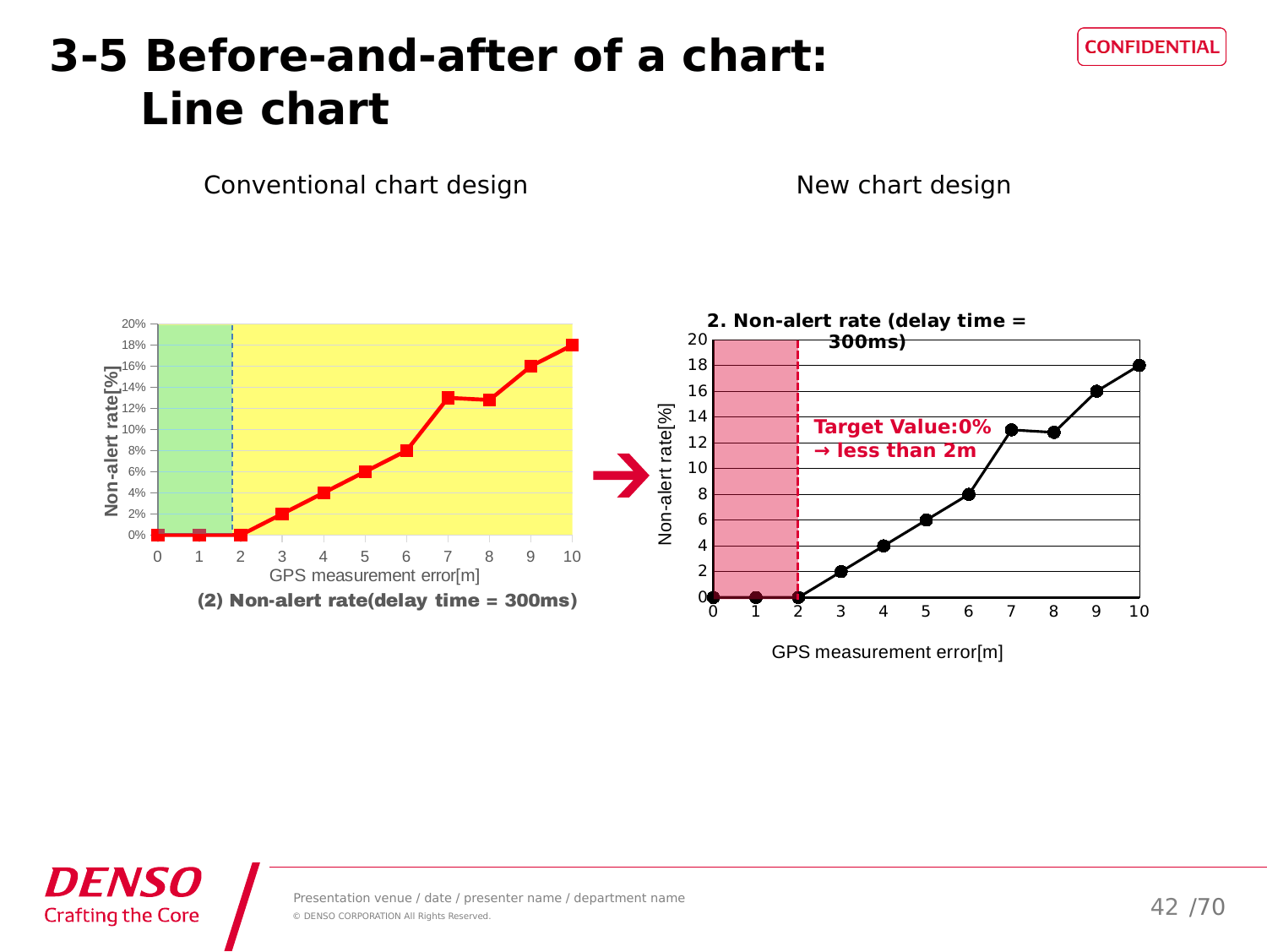

# 3-5 Before-and-after of a chart: Line chart
Conventional chart design
New chart design

### Chart: 2. Non-alert rate (delay time = 300ms)

| Category | 系列 2 |
|---|---|
| 0 | 0.0 |
| 1 | 0.0 |
| 2 | 0.0 |
| 3 | 2.0 |
| 4 | 4.0 |
| 5 | 6.0 |
| 6 | 8.0 |
| 7 | 13.0 |
| 8 | 12.8 |
| 9 | 16.0 |
| 10 | 18.0 |

### Chart: (2) Non-alert rate(delay time = 300ms)

| Category | 系列 1 |
|---|---|
| 0 | 0.0 |
| 1 | 0.0 |
| 2 | 0.0 |
| 3 | 0.02 |
| 4 | 0.04 |
| 5 | 0.06 |
| 6 | 0.08 |
| 7 | 0.13 |
| 8 | 0.128 |
| 9 | 0.16 |
| 10 | 0.18 |

Target Value:0%
→ less than 2m

42